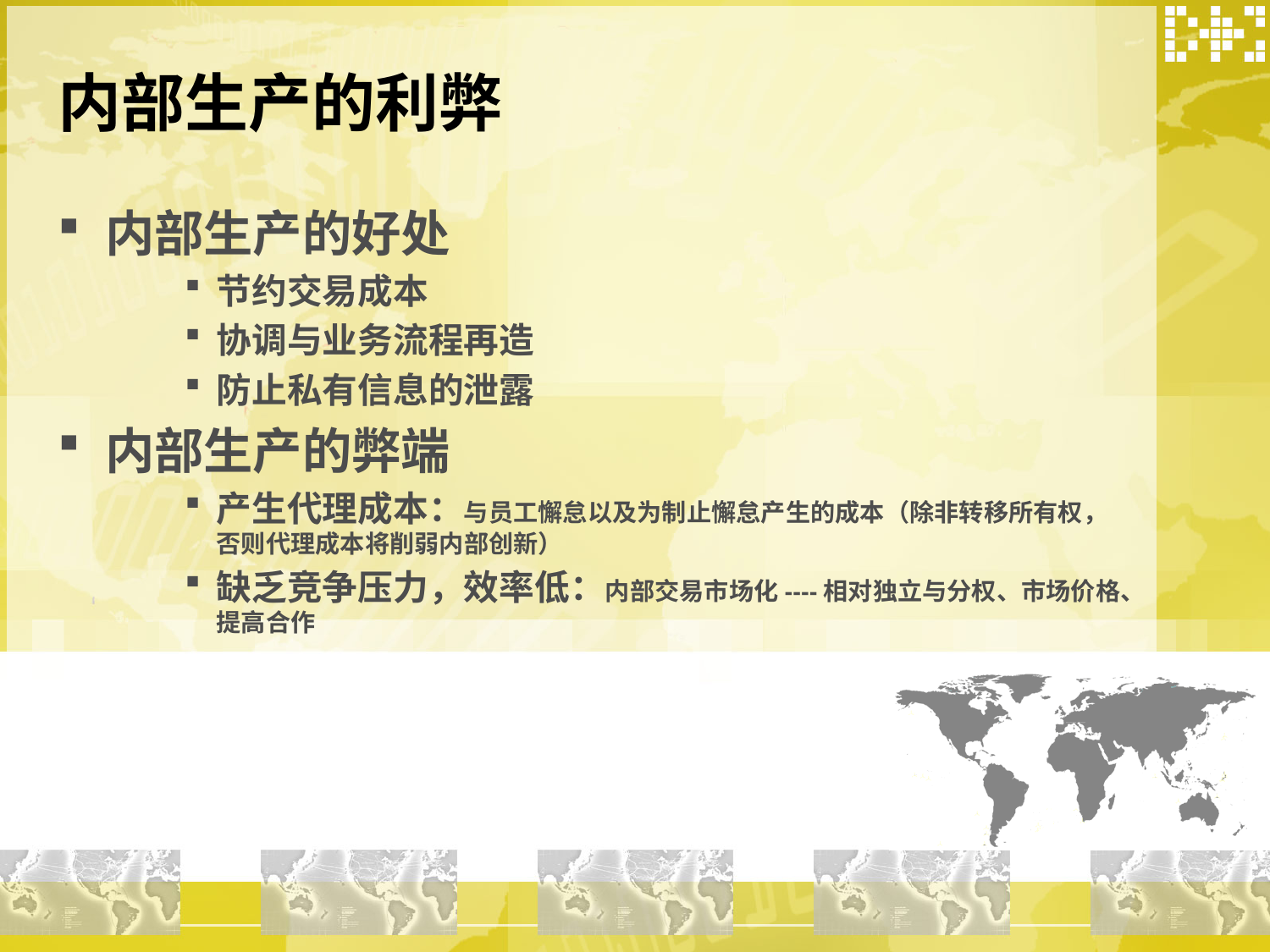

# 内部生产的利弊
内部生产的好处
节约交易成本
协调与业务流程再造
防止私有信息的泄露
内部生产的弊端
产生代理成本：与员工懈怠以及为制止懈怠产生的成本（除非转移所有权，否则代理成本将削弱内部创新）
缺乏竞争压力，效率低：内部交易市场化----相对独立与分权、市场价格、提高合作

80